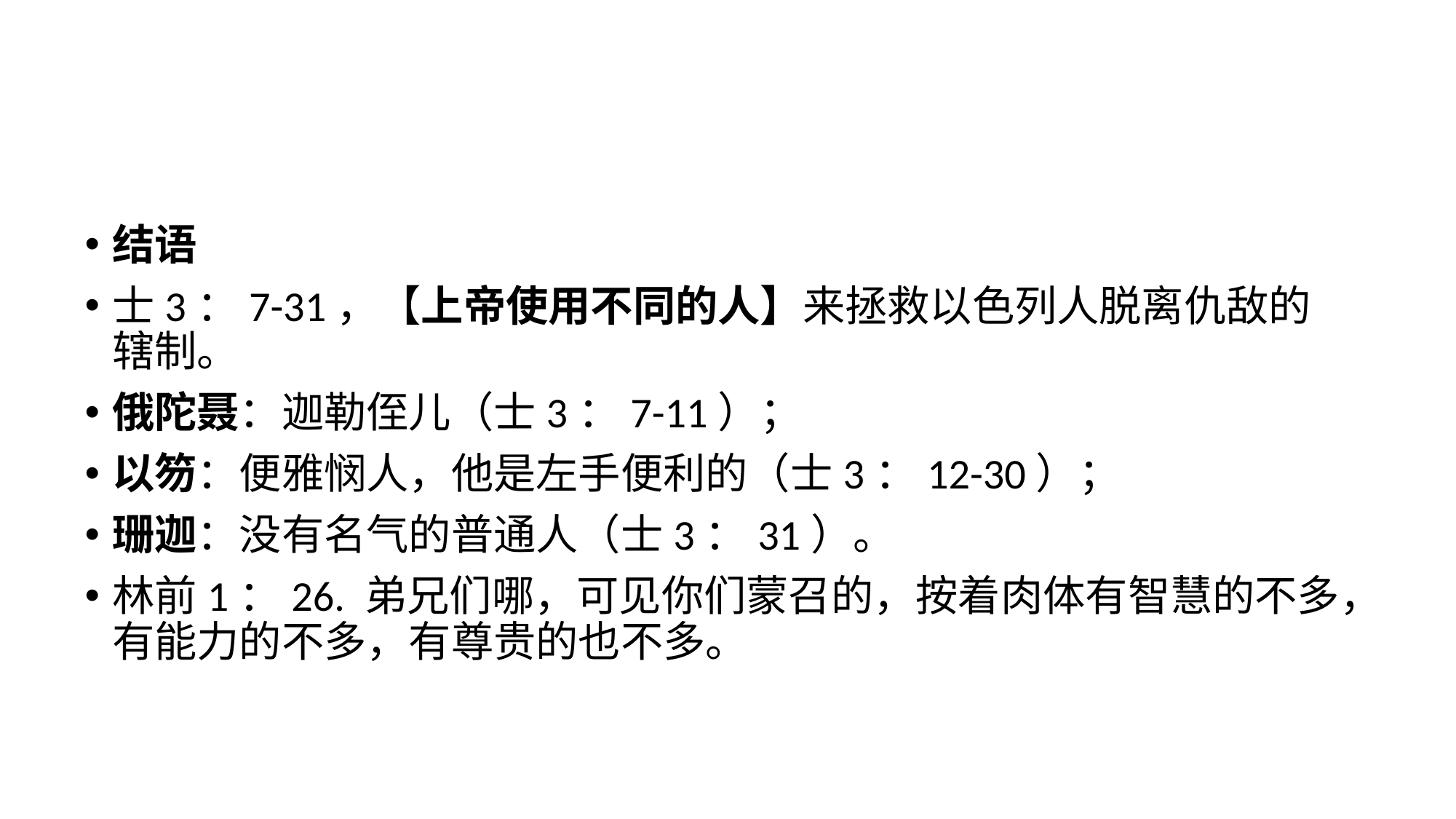

结语
士3：7-31，【上帝使用不同的人】来拯救以色列人脱离仇敌的辖制。
俄陀聂：迦勒侄儿（士3：7-11）；
以笏：便雅悯人，他是左手便利的（士3：12-30）；
珊迦：没有名气的普通人（士3：31）。
林前1：26. 弟兄们哪，可见你们蒙召的，按着肉体有智慧的不多，有能力的不多，有尊贵的也不多。